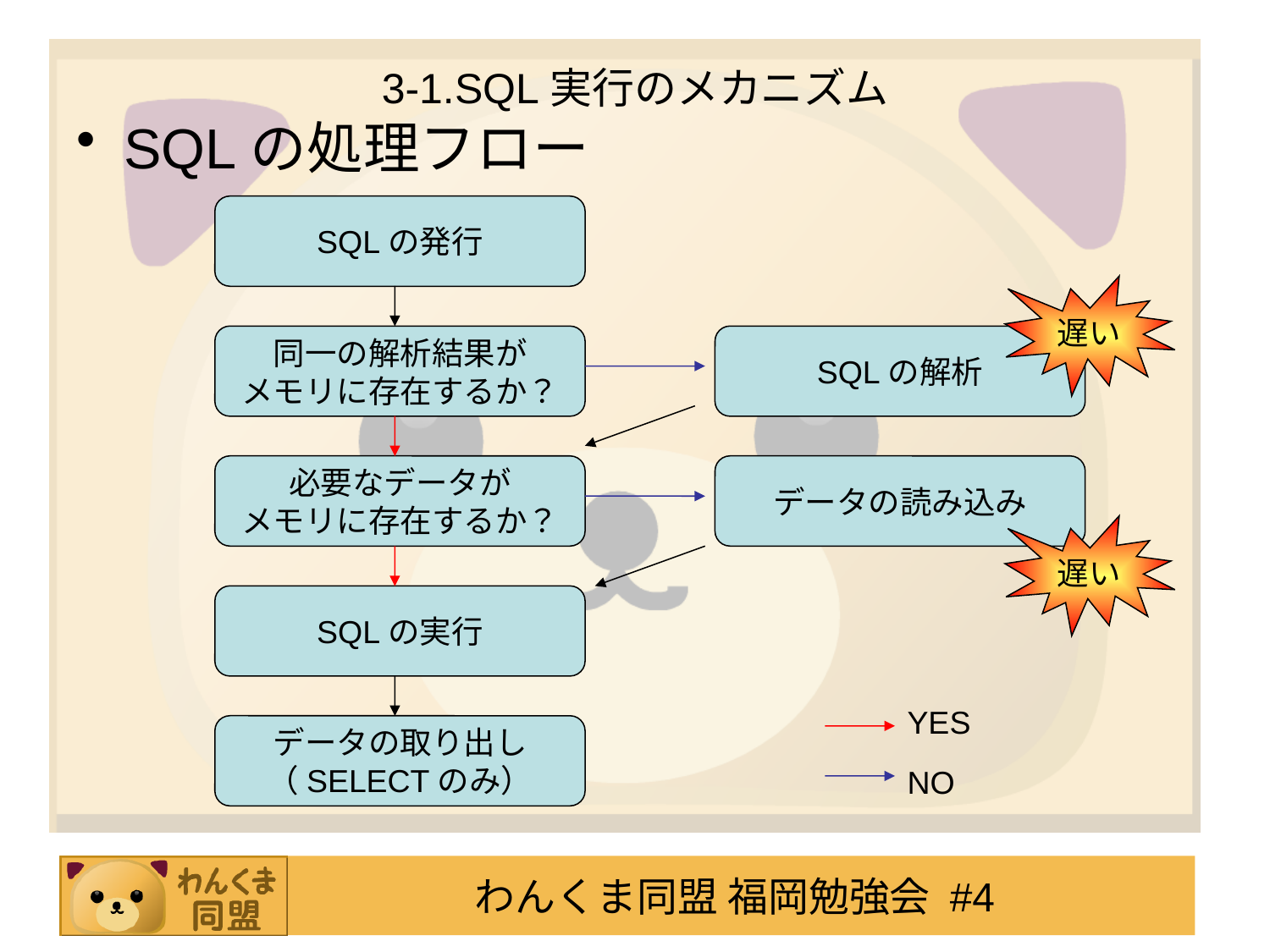

# 3-1.SQL実行のメカニズム
SQLの処理フロー
SQLの発行
遅い

同一の解析結果が
メモリに存在するか？
SQLの解析

必要なデータが
メモリに存在するか？
データの読み込み

遅い

SQLの実行

YES
データの取り出し
（SELECTのみ）

NO